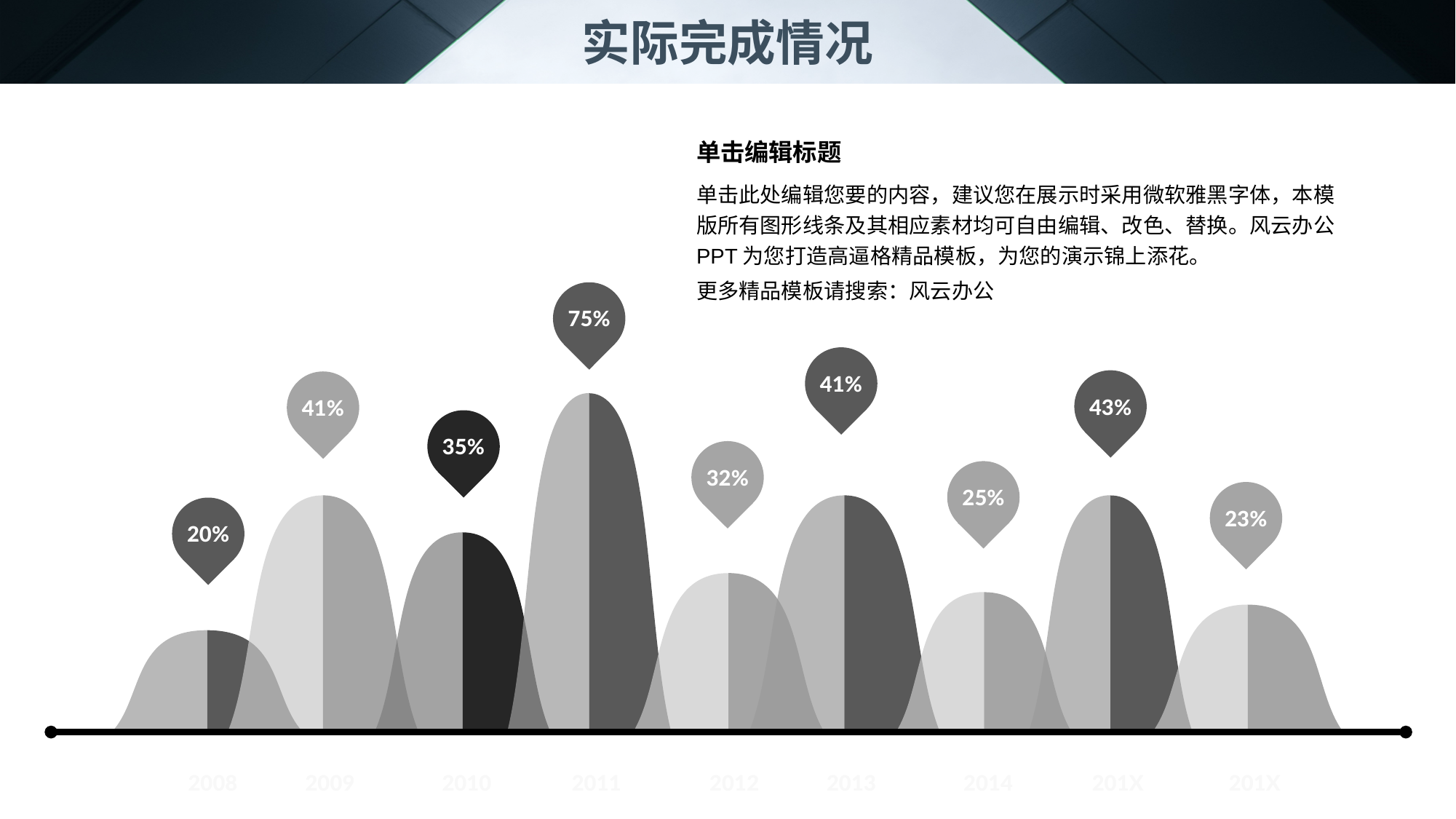

实际完成情况
单击编辑标题
单击此处编辑您要的内容，建议您在展示时采用微软雅黑字体，本模版所有图形线条及其相应素材均可自由编辑、改色、替换。风云办公PPT为您打造高逼格精品模板，为您的演示锦上添花。
更多精品模板请搜索：风云办公

75%

41%

43%

41%

35%

32%

25%

23%

20%

2008
2009
2010
2011
2012
2013
2014
201X
201X